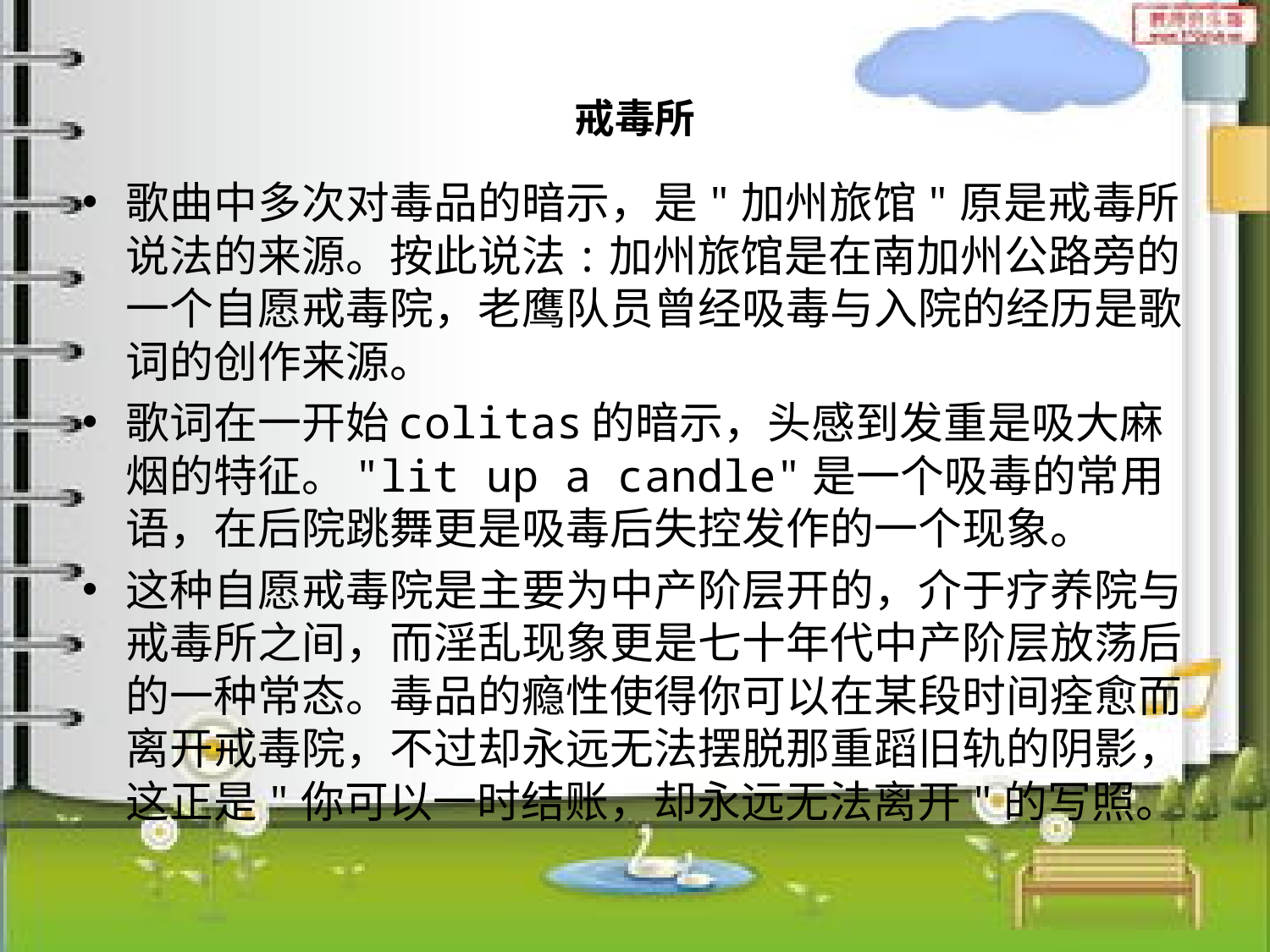

# 戒毒所
歌曲中多次对毒品的暗示，是"加州旅馆"原是戒毒所说法的来源。按此说法:加州旅馆是在南加州公路旁的一个自愿戒毒院，老鹰队员曾经吸毒与入院的经历是歌词的创作来源。
歌词在一开始colitas的暗示，头感到发重是吸大麻烟的特征。"lit up a candle"是一个吸毒的常用语，在后院跳舞更是吸毒后失控发作的一个现象。
这种自愿戒毒院是主要为中产阶层开的，介于疗养院与戒毒所之间，而淫乱现象更是七十年代中产阶层放荡后的一种常态。毒品的瘾性使得你可以在某段时间痊愈而离开戒毒院，不过却永远无法摆脱那重蹈旧轨的阴影，这正是"你可以一时结账，却永远无法离开"的写照。